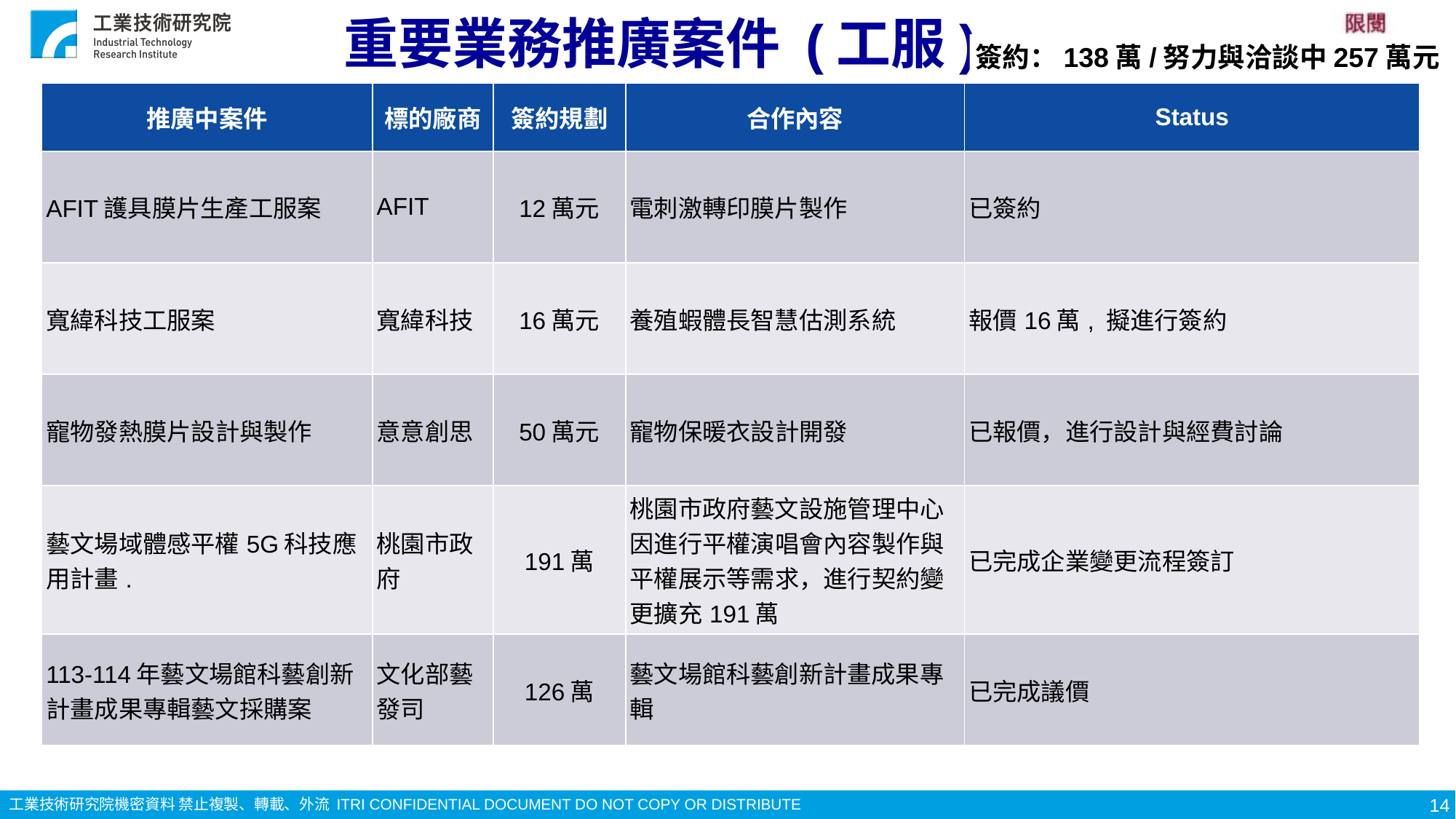

# 重要業務推廣案件 (工服)
簽約：138萬/努力與洽談中257萬元
| 推廣中案件 | 標的廠商 | 簽約規劃 | 合作內容 | Status |
| --- | --- | --- | --- | --- |
| AFIT護具膜片生產工服案 | AFIT | 12萬元 | 電刺激轉印膜片製作 | 已簽約 |
| 寬緯科技工服案 | 寬緯科技 | 16萬元 | 養殖蝦體長智慧估測系統 | 報價16萬, 擬進行簽約 |
| 寵物發熱膜片設計與製作 | 意意創思 | 50萬元 | 寵物保暖衣設計開發 | 已報價，進行設計與經費討論 |
| 藝文場域體感平權5G科技應用計畫. | 桃園市政府 | 191萬 | 桃園市政府藝文設施管理中心因進行平權演唱會內容製作與平權展示等需求，進行契約變更擴充191萬 | 已完成企業變更流程簽訂 |
| 113-114年藝文場館科藝創新計畫成果專輯藝文採購案 | 文化部藝發司 | 126萬 | 藝文場館科藝創新計畫成果專輯 | 已完成議價 |
14